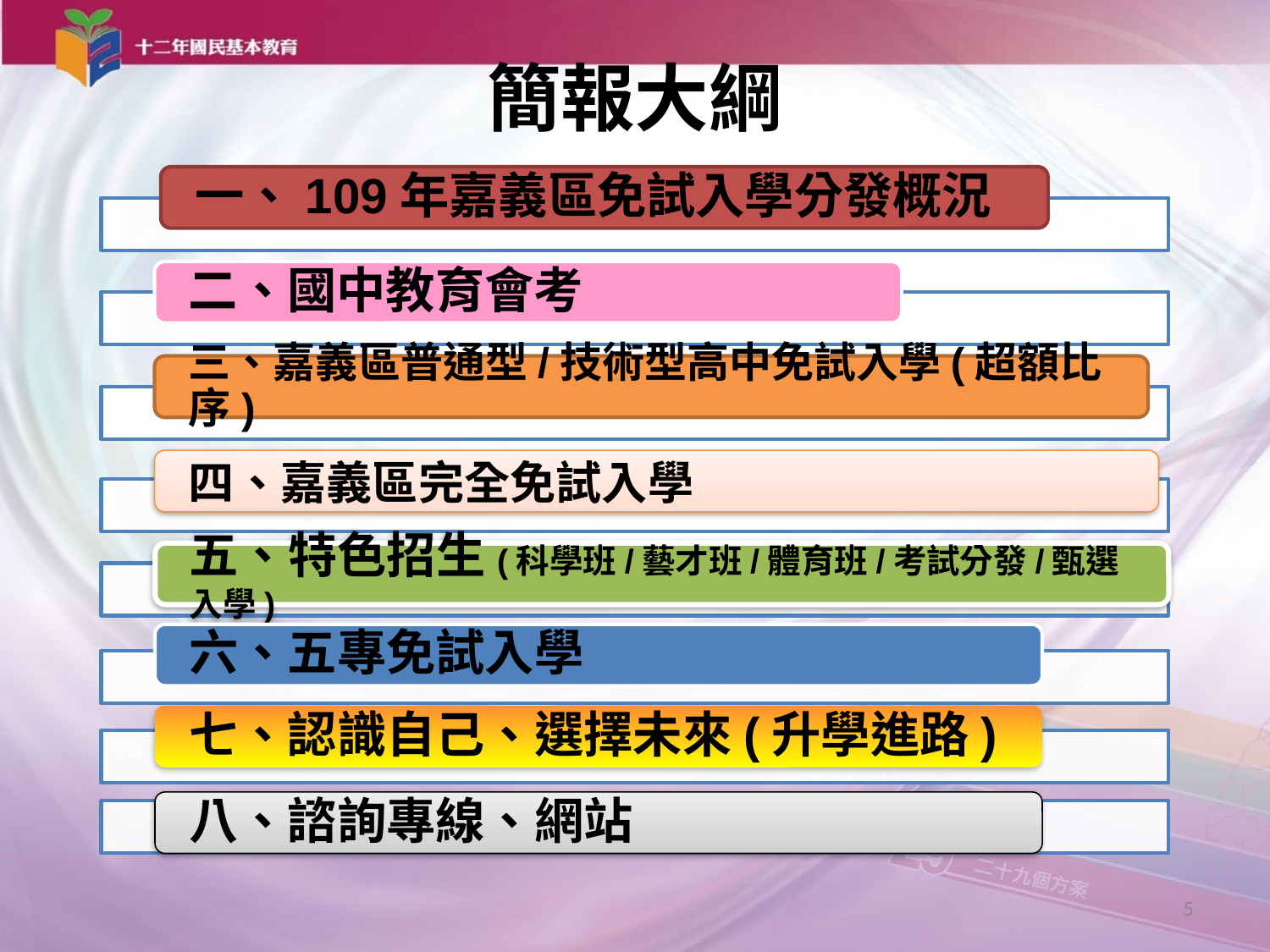

# 簡報大綱
一、109年嘉義區免試入學分發概況
二、國中教育會考
三、嘉義區普通型/技術型高中免試入學(超額比序)
四、嘉義區完全免試入學
五、特色招生(科學班/藝才班/體育班/考試分發/甄選入學)
六、五專免試入學
七、認識自己、選擇未來(升學進路)
八、諮詢專線、網站
5